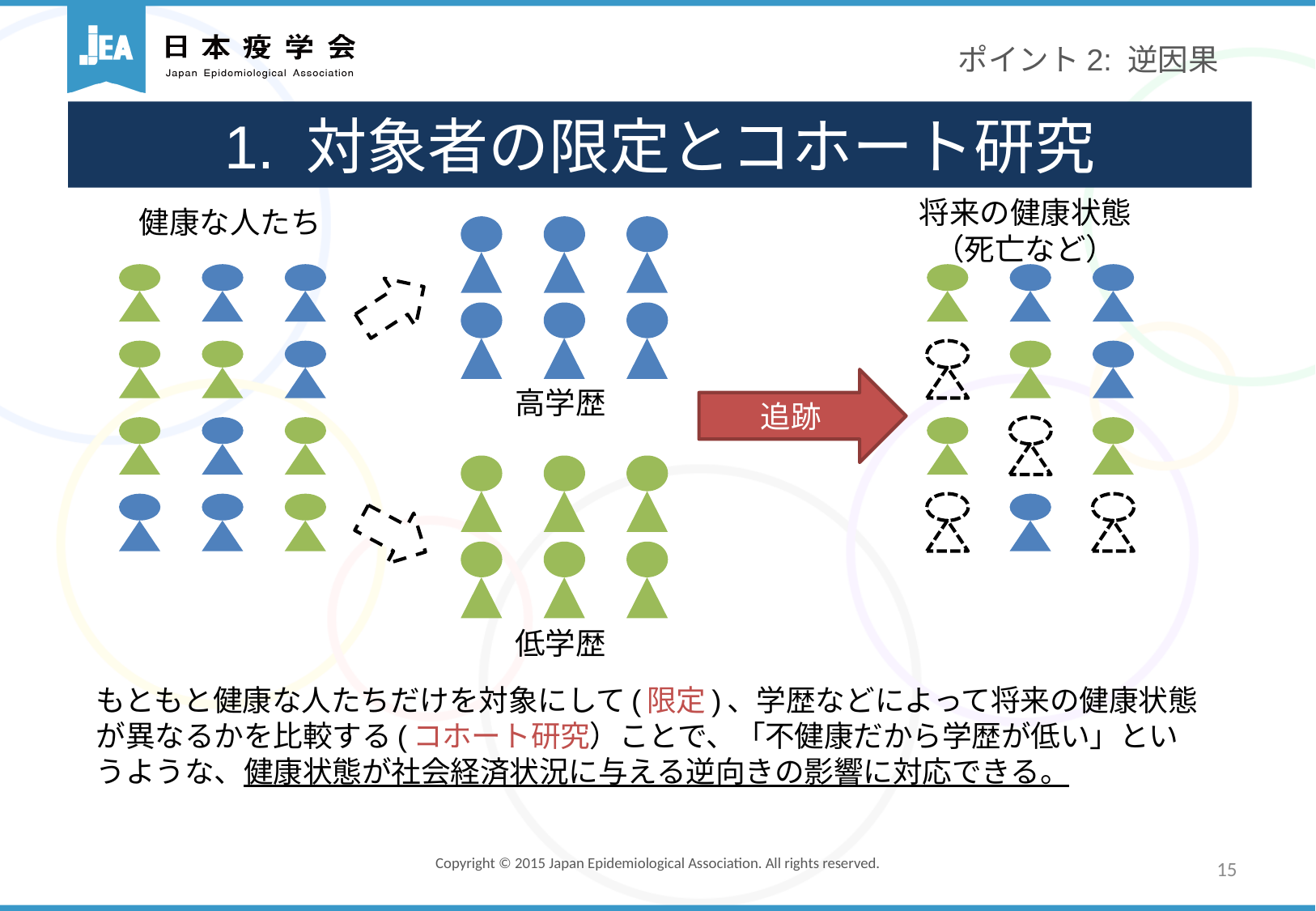

ポイント2: 逆因果
1. 対象者の限定とコホート研究
将来の健康状態
（死亡など）
健康な人たち

追跡
高学歴

低学歴
もともと健康な人たちだけを対象にして(限定)、学歴などによって将来の健康状態が異なるかを比較する(コホート研究）ことで、「不健康だから学歴が低い」というような、健康状態が社会経済状況に与える逆向きの影響に対応できる。
15